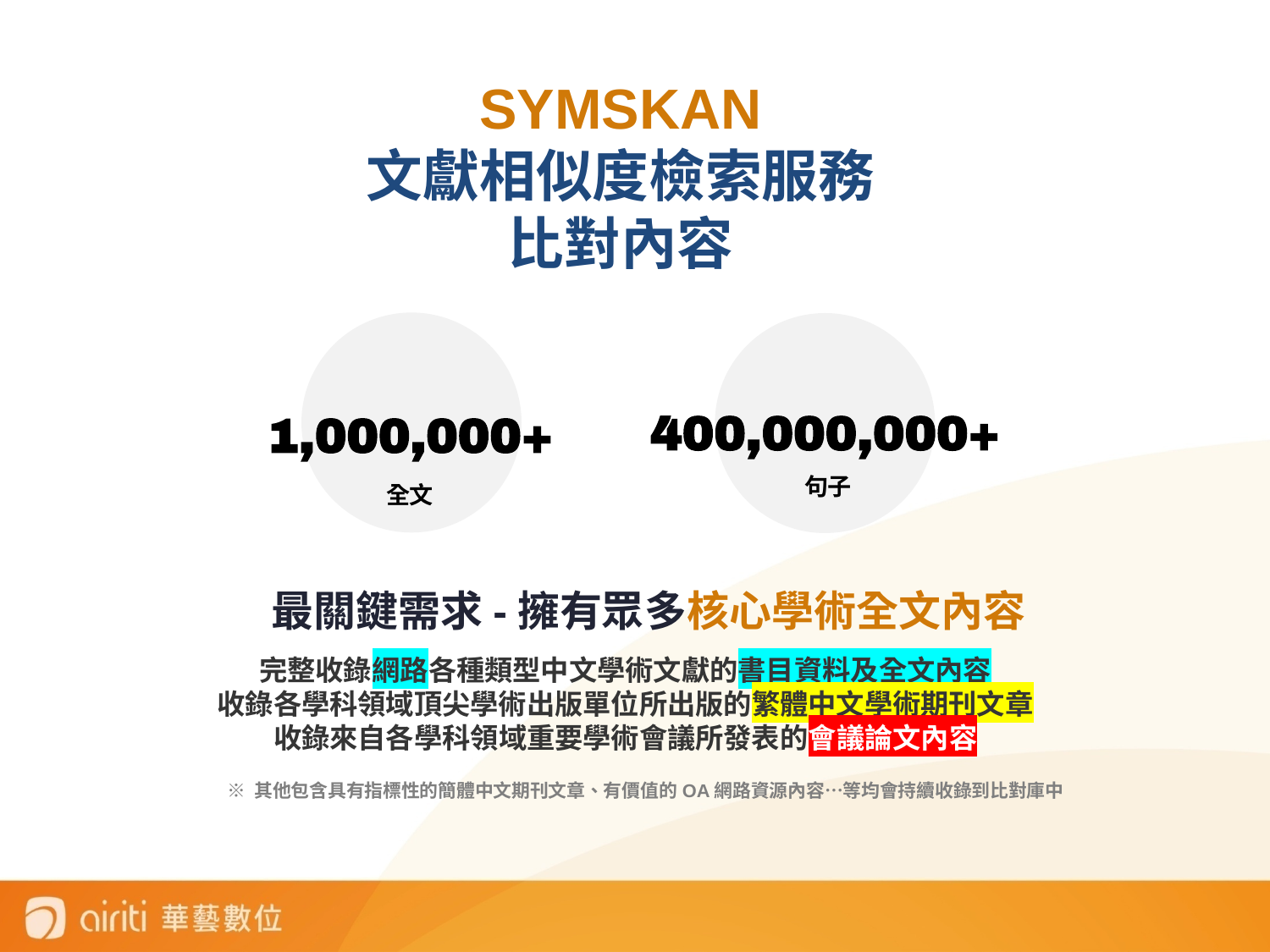

SYMSKAN
文獻相似度檢索服務
比對內容

400,000,000+

1,000,000+
句子
全文
最關鍵需求-擁有眾多核心學術全文內容
完整收錄網路各種類型中文學術文獻的書目資料及全文內容
收錄各學科領域頂尖學術出版單位所出版的繁體中文學術期刊文章
收錄來自各學科領域重要學術會議所發表的會議論文內容
※ 其他包含具有指標性的簡體中文期刊文章、有價值的OA網路資源內容…等均會持續收錄到比對庫中